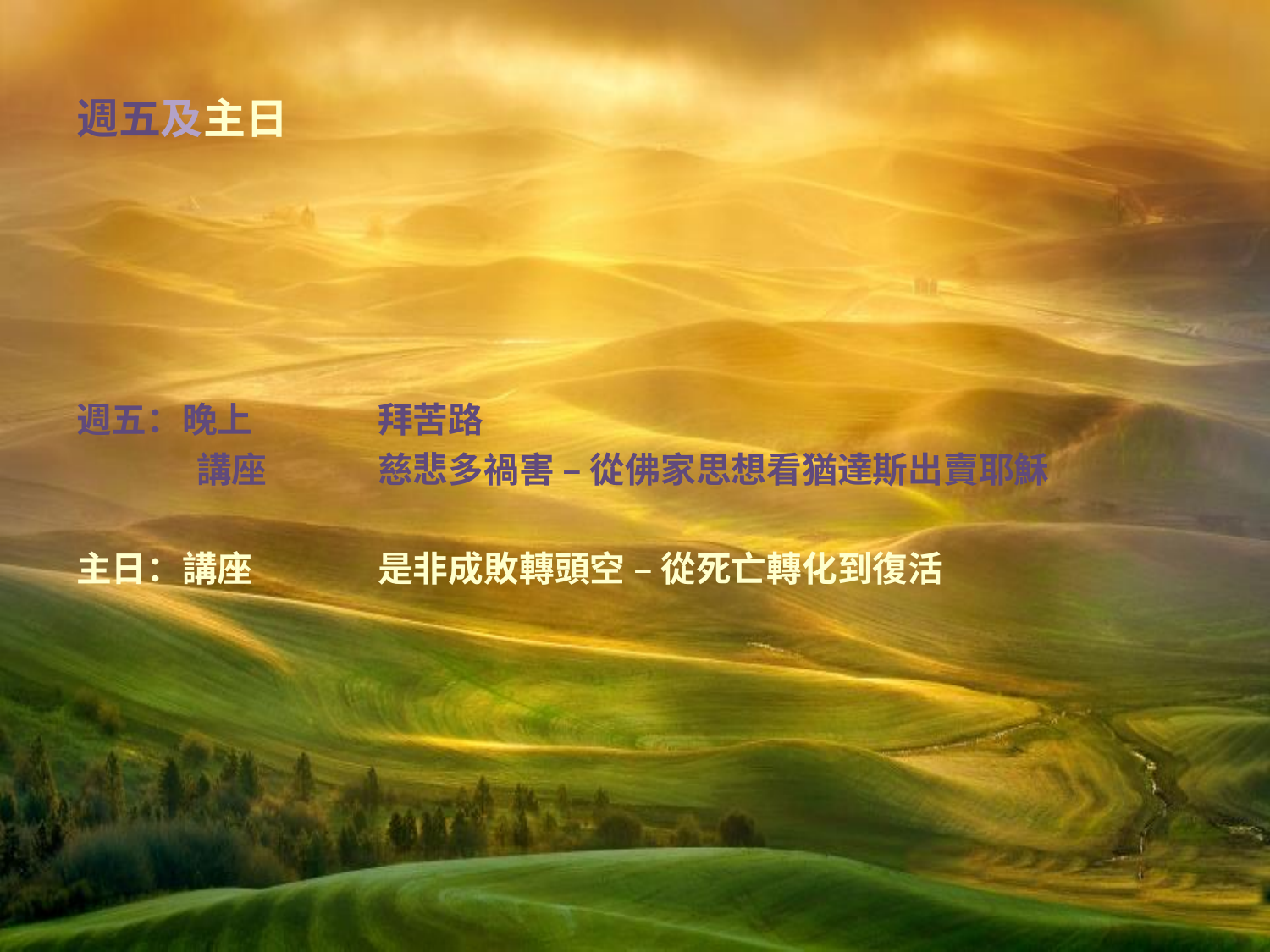

# 週五及主日
週五：晚上	拜苦路
	        講座	慈悲多禍害 – 從佛家思想看猶達斯出賣耶穌

主日：講座	是非成敗轉頭空 – 從死亡轉化到復活